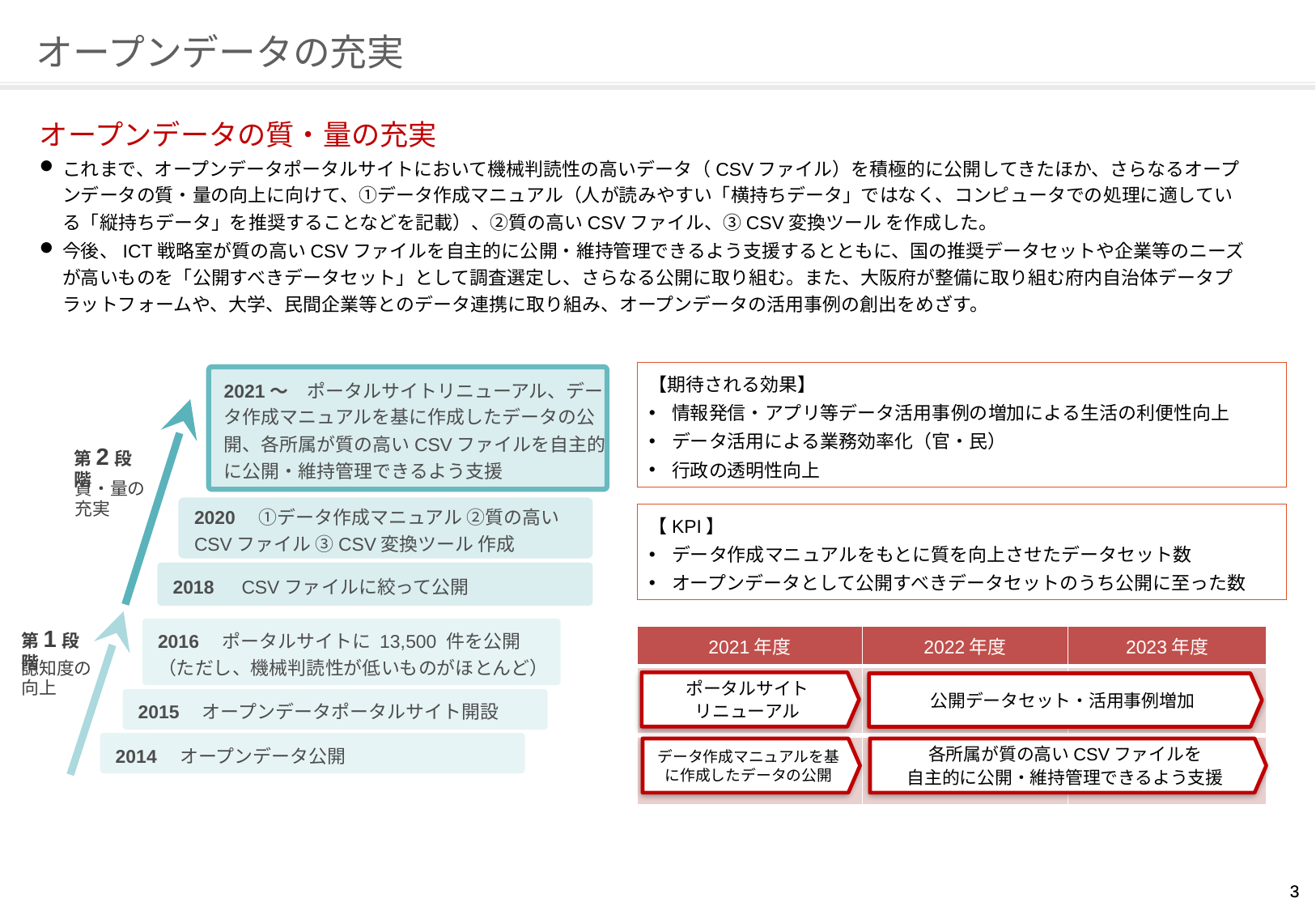

# オープンデータの充実
オープンデータの質・量の充実
これまで、オープンデータポータルサイトにおいて機械判読性の高いデータ（CSVファイル）を積極的に公開してきたほか、さらなるオープンデータの質・量の向上に向けて、①データ作成マニュアル（人が読みやすい「横持ちデータ」ではなく、コンピュータでの処理に適している「縦持ちデータ」を推奨することなどを記載）、②質の高いCSVファイル、③CSV変換ツール を作成した。
今後、ICT戦略室が質の高いCSVファイルを自主的に公開・維持管理できるよう支援するとともに、国の推奨データセットや企業等のニーズが高いものを「公開すべきデータセット」として調査選定し、さらなる公開に取り組む。また、大阪府が整備に取り組む府内自治体データプラットフォームや、大学、民間企業等とのデータ連携に取り組み、オープンデータの活用事例の創出をめざす。
【期待される効果】
情報発信・アプリ等データ活用事例の増加による生活の利便性向上
データ活用による業務効率化（官・民）
行政の透明性向上
2021～　ポータルサイトリニューアル、データ作成マニュアルを基に作成したデータの公開、各所属が質の高いCSVファイルを自主的に公開・維持管理できるよう支援
第2段階
質・量の
充実
2020　①データ作成マニュアル ②質の高いCSVファイル ③CSV変換ツール 作成
【KPI】
データ作成マニュアルをもとに質を向上させたデータセット数
オープンデータとして公開すべきデータセットのうち公開に至った数
2018　CSVファイルに絞って公開
2016　ポータルサイトに 13,500 件を公開
（ただし、機械判読性が低いものがほとんど）
第1段階
| 2021年度 | 2022年度 | 2023年度 |
| --- | --- | --- |
|  |  |  |
|  |  |  |
認知度の
向上
ポータルサイト
リニューアル
公開データセット・活用事例増加
2015　オープンデータポータルサイト開設
2014　オープンデータ公開
データ作成マニュアルを基に作成したデータの公開
各所属が質の高いCSVファイルを
自主的に公開・維持管理できるよう支援
3
3